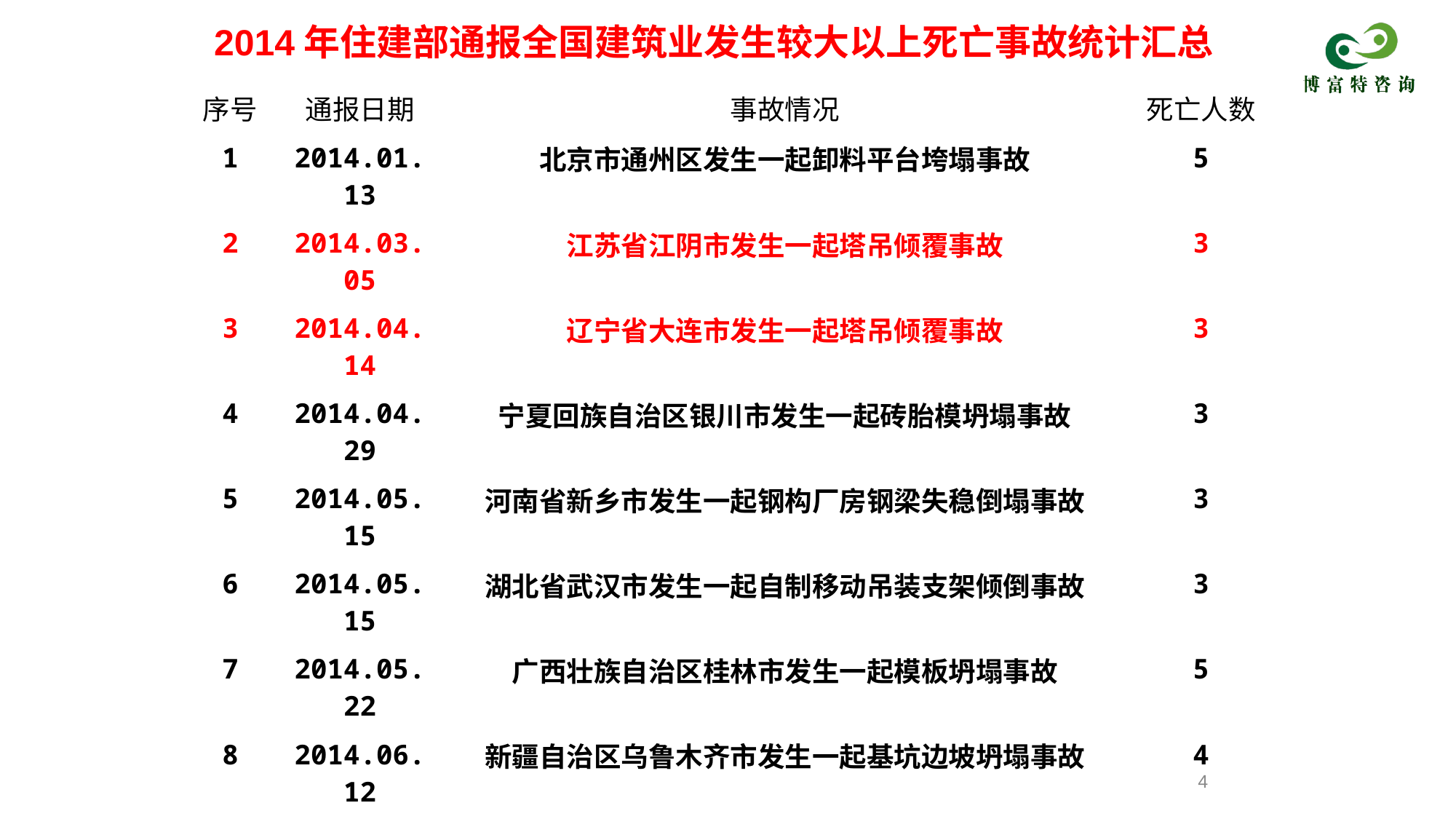

2014年住建部通报全国建筑业发生较大以上死亡事故统计汇总
| 序号 | 通报日期 | 事故情况 | 死亡人数 |
| --- | --- | --- | --- |
| 1 | 2014.01.13 | 北京市通州区发生一起卸料平台垮塌事故 | 5 |
| 2 | 2014.03.05 | 江苏省江阴市发生一起塔吊倾覆事故 | 3 |
| 3 | 2014.04.14 | 辽宁省大连市发生一起塔吊倾覆事故 | 3 |
| 4 | 2014.04.29 | 宁夏回族自治区银川市发生一起砖胎模坍塌事故 | 3 |
| 5 | 2014.05.15 | 河南省新乡市发生一起钢构厂房钢梁失稳倒塌事故 | 3 |
| 6 | 2014.05.15 | 湖北省武汉市发生一起自制移动吊装支架倾倒事故 | 3 |
| 7 | 2014.05.22 | 广西壮族自治区桂林市发生一起模板坍塌事故 | 5 |
| 8 | 2014.06.12 | 新疆自治区乌鲁木齐市发生一起基坑边坡坍塌事故 | 4 |
| 9 | 2014.07.09 | 黑龙江省牡丹江市发生一起塔吊倾覆事故 | 3 |
| 10 | 2014.07.09 | 新疆维吾尔自治区乌鲁木齐市发生一起塔吊倾覆事故 | 3 |
| 11 | 2014.07.17 | 湖南省湘潭市发生一起外脚手架坍塌事故 | 3 |
| 12 | 2014.08.07 | 贵州省铜仁市发生一起塔吊倾覆事故 | 3 |
4